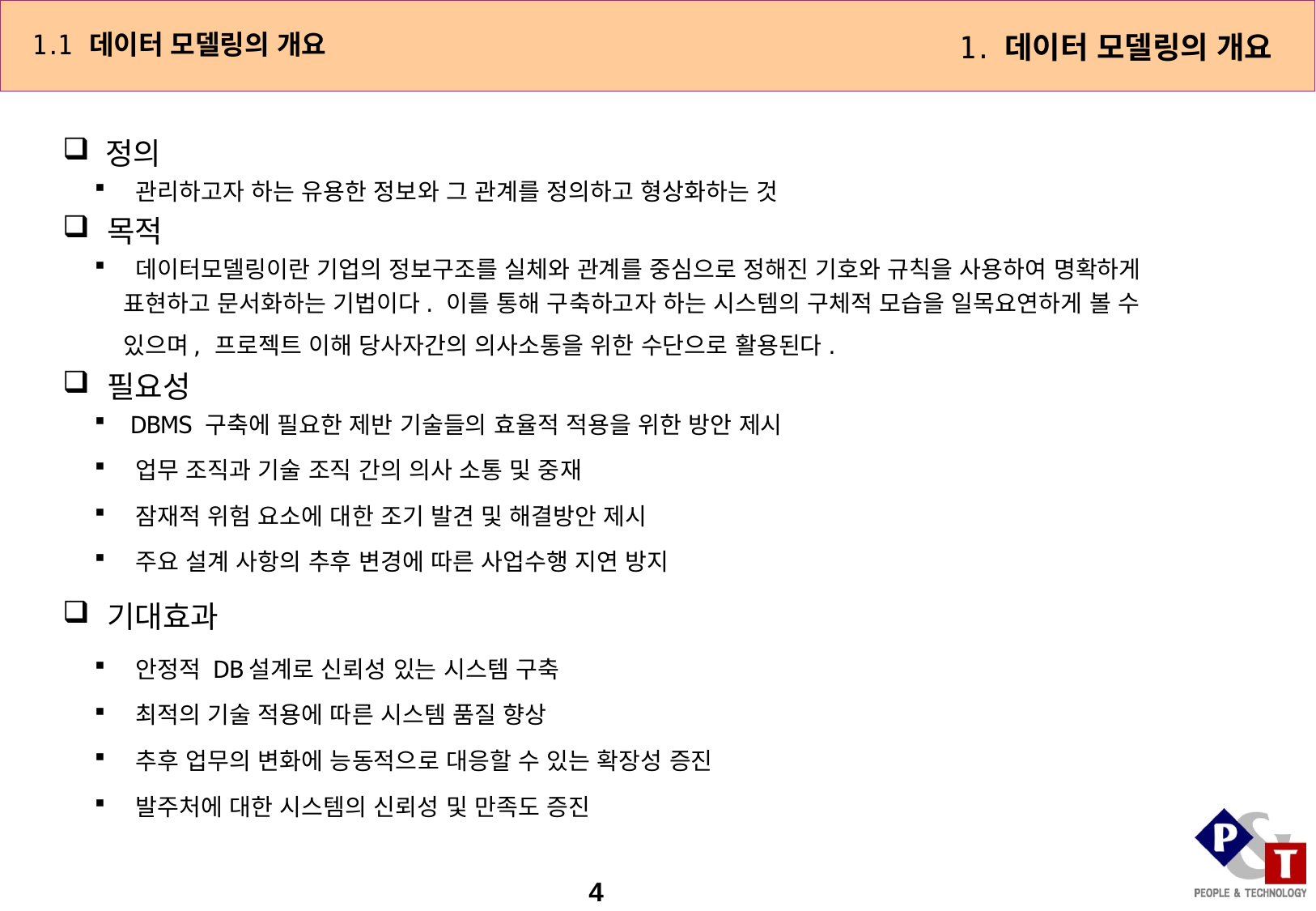

1.1 데이터 모델링의 개요
1. 데이터 모델링의 개요
 정의
 관리하고자 하는 유용한 정보와 그 관계를 정의하고 형상화하는 것
 목적
 데이터모델링이란 기업의 정보구조를 실체와 관계를 중심으로 정해진 기호와 규칙을 사용하여 명확하게 표현하고 문서화하는 기법이다. 이를 통해 구축하고자 하는 시스템의 구체적 모습을 일목요연하게 볼 수 있으며, 프로젝트 이해 당사자간의 의사소통을 위한 수단으로 활용된다.
 필요성
 DBMS 구축에 필요한 제반 기술들의 효율적 적용을 위한 방안 제시
 업무 조직과 기술 조직 간의 의사 소통 및 중재
 잠재적 위험 요소에 대한 조기 발견 및 해결방안 제시
 주요 설계 사항의 추후 변경에 따른 사업수행 지연 방지
 기대효과
 안정적 DB설계로 신뢰성 있는 시스템 구축
 최적의 기술 적용에 따른 시스템 품질 향상
 추후 업무의 변화에 능동적으로 대응할 수 있는 확장성 증진
 발주처에 대한 시스템의 신뢰성 및 만족도 증진